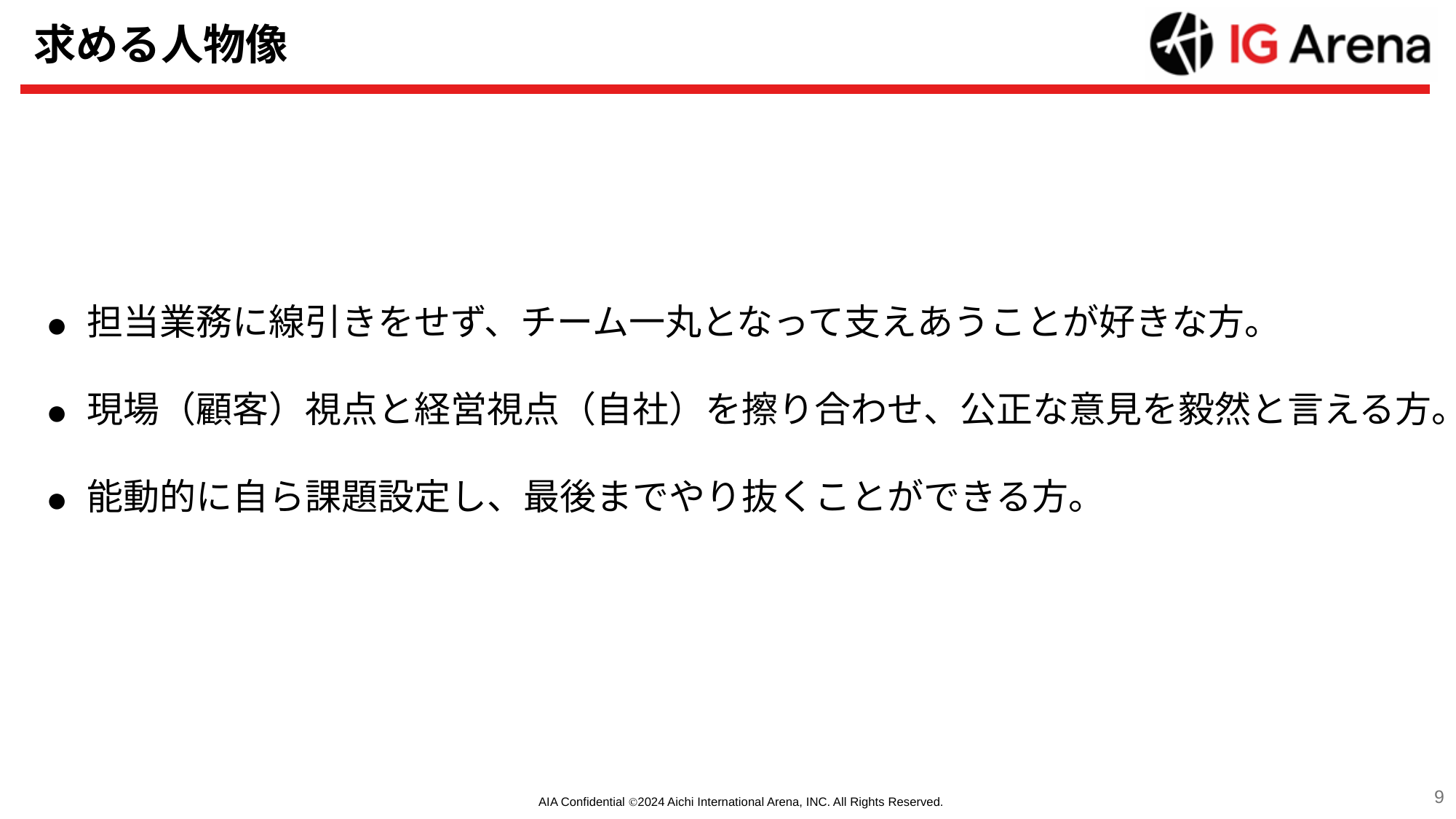

# 求める人物像
担当業務に線引きをせず、チーム一丸となって支えあうことが好きな方。

現場（顧客）視点と経営視点（自社）を擦り合わせ、公正な意見を毅然と言える方。

能動的に自ら課題設定し、最後までやり抜くことができる方。
9